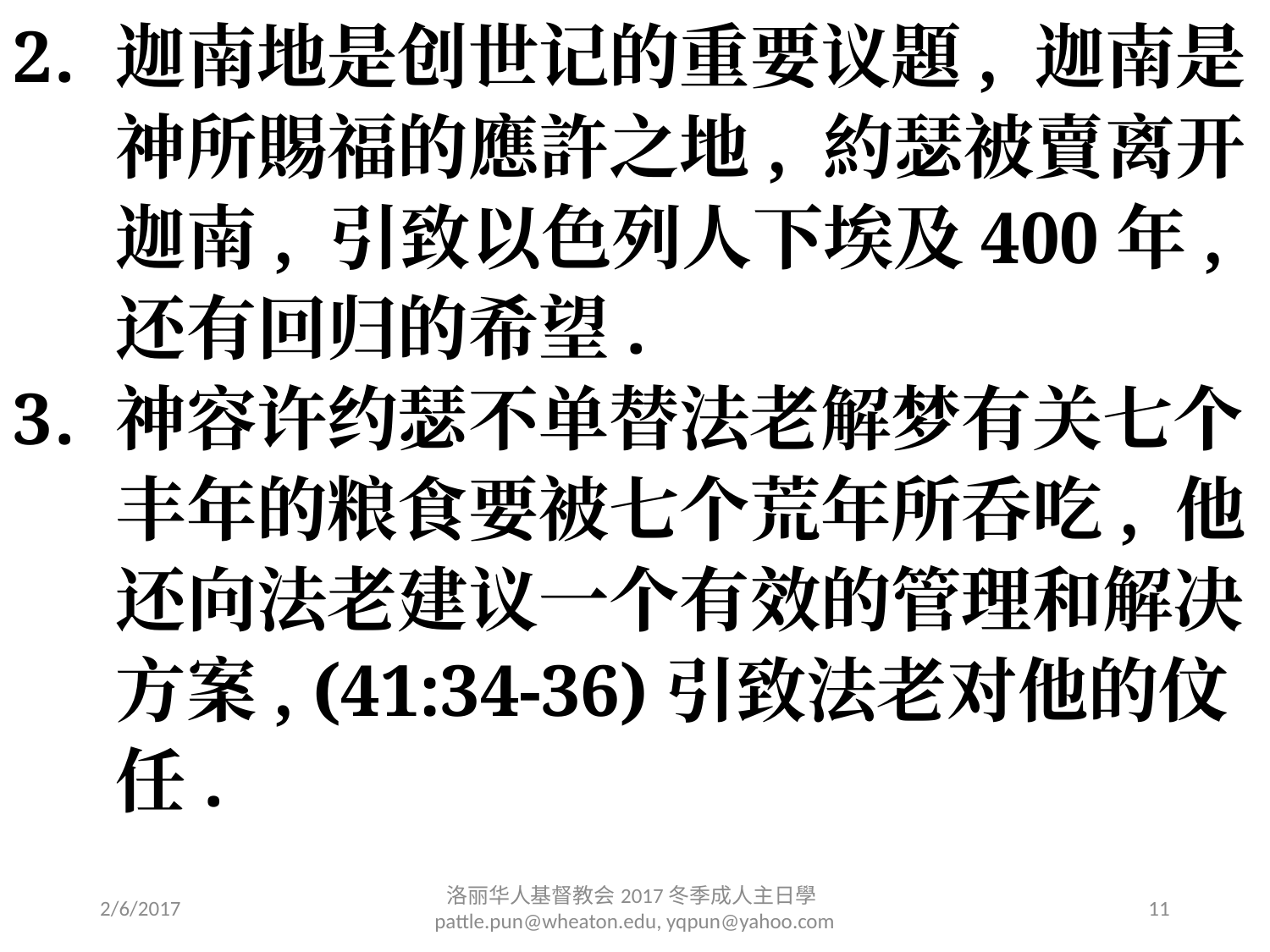

迦南地是创世记的重要议題, 迦南是神所賜福的應許之地, 約瑟被賣离开迦南, 引致以色列人下埃及400年, 还有回归的希望.
神容许约瑟不单替法老解梦有关七个丰年的粮食要被七个荒年所呑吃, 他还向法老建议一个有效的管理和解决方案, (41:34-36)引致法老对他的伩任.
2/6/2017
洛丽华⼈基督教会2017冬季成⼈主⽇學  pattle.pun@wheaton.edu, yqpun@yahoo.com
11